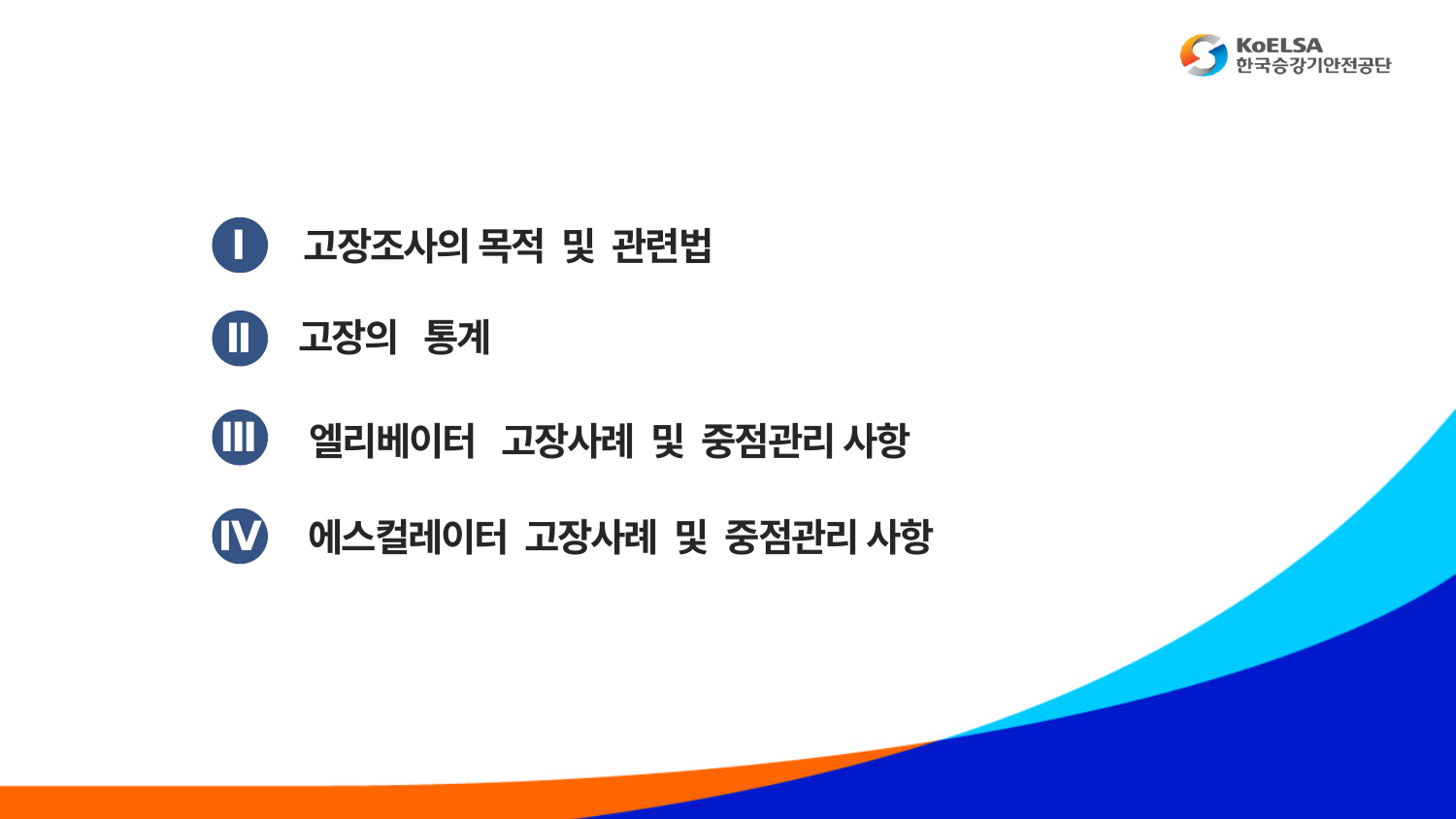

고장조사의 목적  및  관련법

Ⅰ
고장의   통계

Ⅱ

Ⅲ
엘리베이터   고장사례  및  중점관리 사항
에스컬레이터  고장사례  및  중점관리 사항

Ⅳ